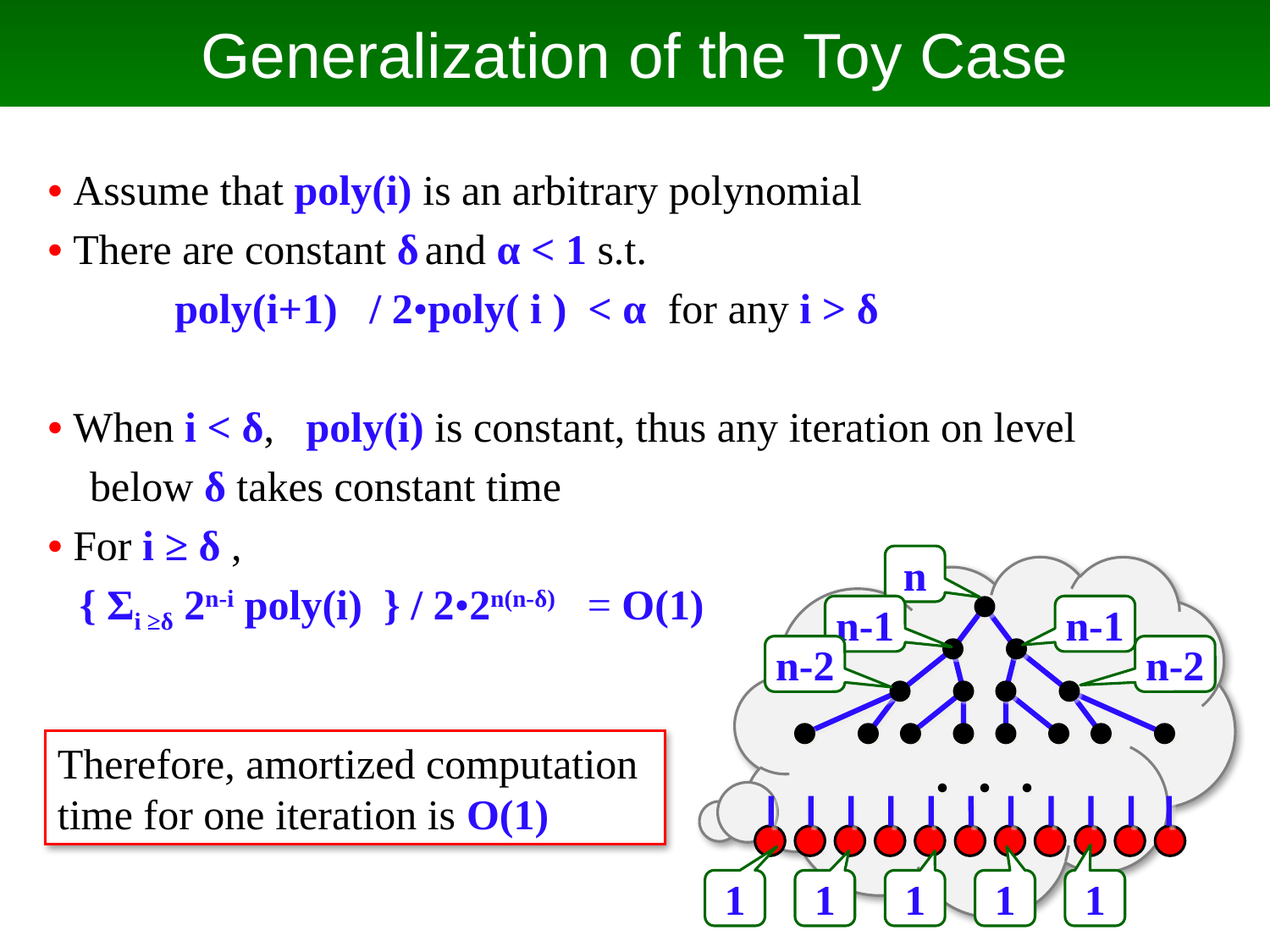

# Generalization of the Toy Case
• Assume that poly(i) is an arbitrary polynomial
• There are constant δ and α < 1 s.t.
            poly(i+1)   / 2•poly( i )  < α  for any i > δ

• When i < δ,   poly(i) is constant, thus any iteration on level
    below δ takes constant time
• For i ≥ δ ,
   { Σi ≥δ 2n-i poly(i)  } / 2•2n(n-δ)   = O(1)

n

n-1
n-1

n-2
n-2

Therefore, amortized computation
time for one iteration is O(1)
・・・

1
1
1
1
1